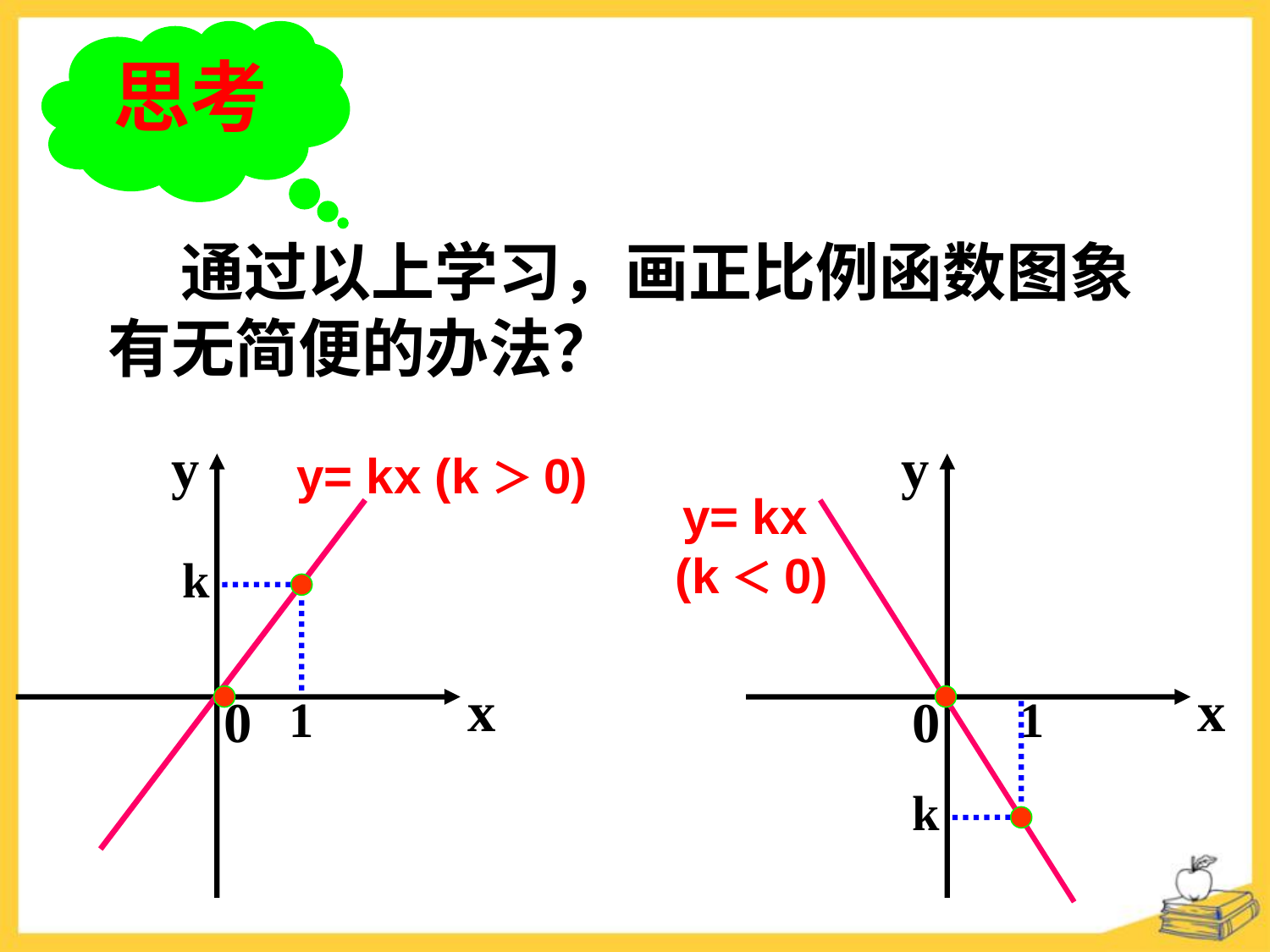

思考
    通过以上学习，画正比例函数图象有无简便的办法？
y

x
0

y

x
0

y= kx (k＞0)
y= kx
(k＜0)

k

1
1

k